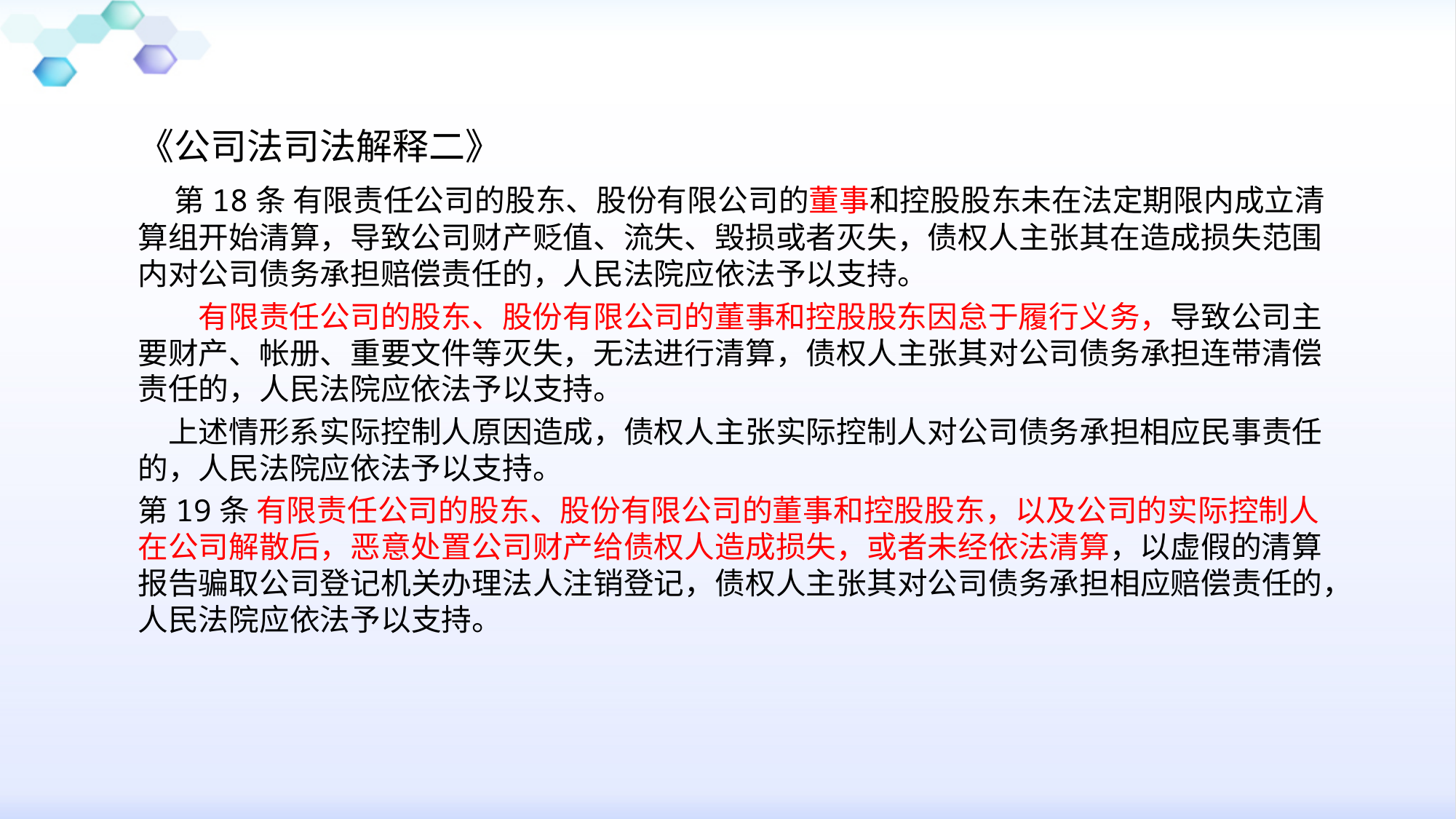

《公司法司法解释二》
　第18条 有限责任公司的股东、股份有限公司的董事和控股股东未在法定期限内成立清算组开始清算，导致公司财产贬值、流失、毁损或者灭失，债权人主张其在造成损失范围内对公司债务承担赔偿责任的，人民法院应依法予以支持。
　　有限责任公司的股东、股份有限公司的董事和控股股东因怠于履行义务，导致公司主要财产、帐册、重要文件等灭失，无法进行清算，债权人主张其对公司债务承担连带清偿责任的，人民法院应依法予以支持。
　上述情形系实际控制人原因造成，债权人主张实际控制人对公司债务承担相应民事责任的，人民法院应依法予以支持。
第19条 有限责任公司的股东、股份有限公司的董事和控股股东，以及公司的实际控制人在公司解散后，恶意处置公司财产给债权人造成损失，或者未经依法清算，以虚假的清算报告骗取公司登记机关办理法人注销登记，债权人主张其对公司债务承担相应赔偿责任的，人民法院应依法予以支持。